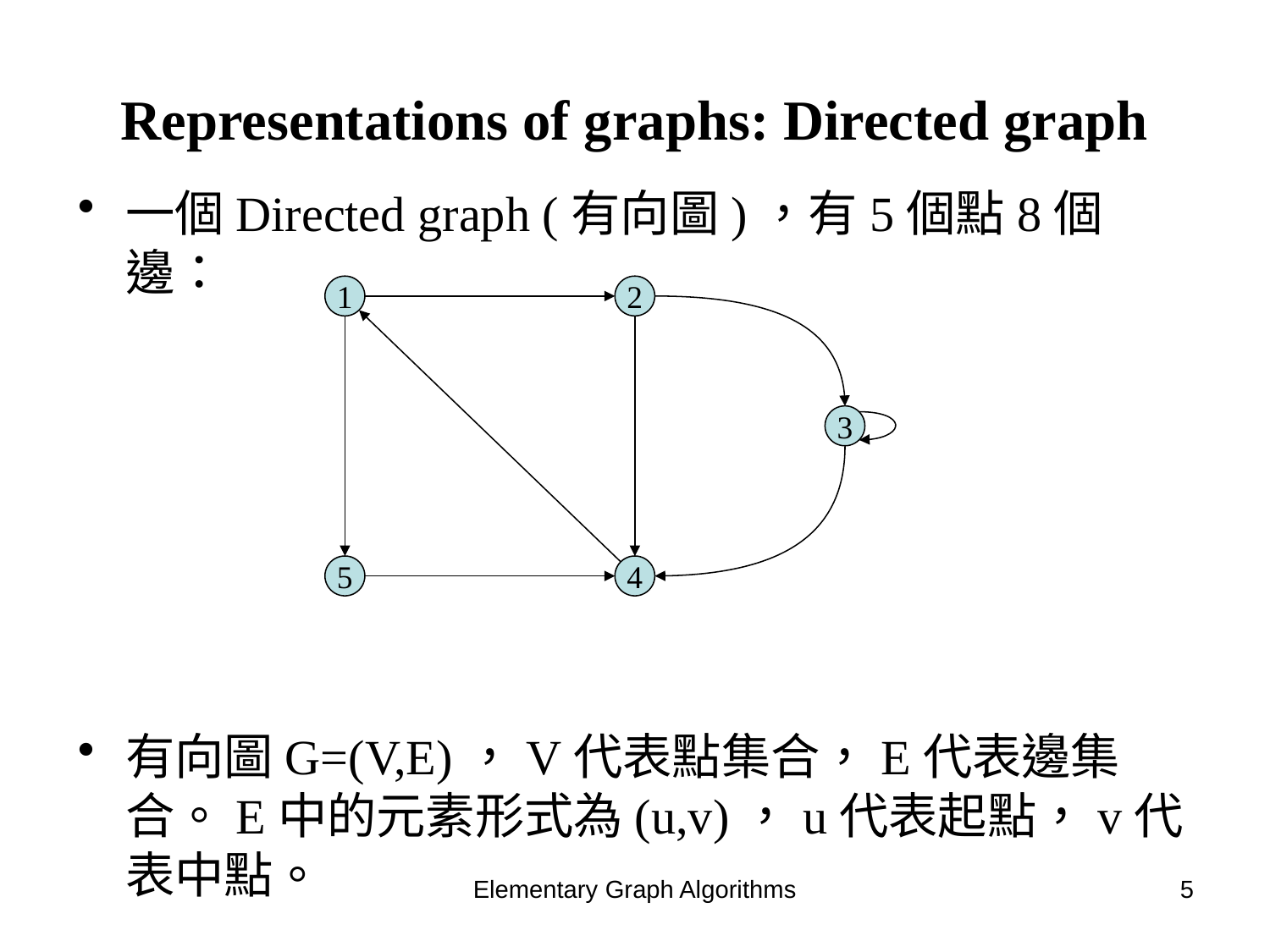

# Representations of graphs: Directed graph
一個Directed graph (有向圖)，有5個點8個邊：

有向圖G=(V,E)，V代表點集合，E代表邊集合。E中的元素形式為(u,v)，u代表起點，v代表中點。
1
2
3
5
4
Elementary Graph Algorithms
5